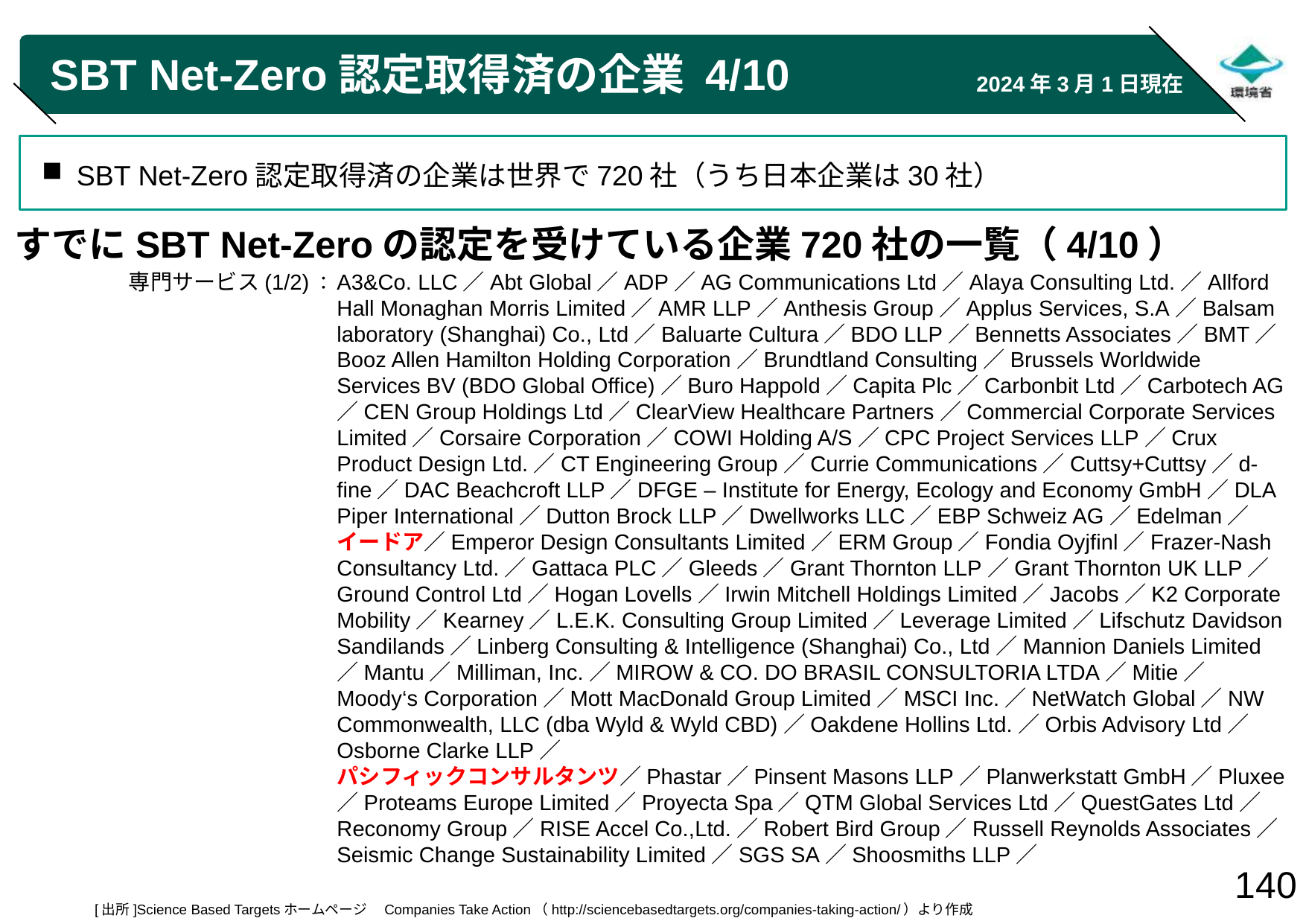

# SBT Net-Zero認定取得済の企業 4/10
2024年3月1日現在
SBT Net-Zero認定取得済の企業は世界で720社（うち日本企業は30社）
すでにSBT Net-Zeroの認定を受けている企業720社の一覧（4/10）
専門サービス(1/2)：

A3&Co. LLC／Abt Global／ADP／AG Communications Ltd／Alaya Consulting Ltd.／Allford Hall Monaghan Morris Limited／AMR LLP／Anthesis Group／Applus Services, S.A／Balsam laboratory (Shanghai) Co., Ltd／Baluarte Cultura／BDO LLP／Bennetts Associates／BMT／Booz Allen Hamilton Holding Corporation／Brundtland Consulting／Brussels Worldwide Services BV (BDO Global Office)／Buro Happold／Capita Plc／Carbonbit Ltd／Carbotech AG／CEN Group Holdings Ltd／ClearView Healthcare Partners／Commercial Corporate Services Limited／Corsaire Corporation／COWI Holding A/S／CPC Project Services LLP／Crux Product Design Ltd.／CT Engineering Group／Currie Communications／Cuttsy+Cuttsy／d-fine／DAC Beachcroft LLP／DFGE – Institute for Energy, Ecology and Economy GmbH／DLA Piper International／Dutton Brock LLP／Dwellworks LLC／EBP Schweiz AG／Edelman／イードア／Emperor Design Consultants Limited／ERM Group／Fondia Oyjfinl／Frazer-Nash Consultancy Ltd.／Gattaca PLC／Gleeds／Grant Thornton LLP／Grant Thornton UK LLP／Ground Control Ltd／Hogan Lovells／Irwin Mitchell Holdings Limited／Jacobs／K2 Corporate Mobility／Kearney／L.E.K. Consulting Group Limited／Leverage Limited／Lifschutz Davidson Sandilands／Linberg Consulting & Intelligence (Shanghai) Co., Ltd／Mannion Daniels Limited／Mantu／Milliman, Inc.／MIROW & CO. DO BRASIL CONSULTORIA LTDA／Mitie／Moody‘s Corporation／Mott MacDonald Group Limited／MSCI Inc.／NetWatch Global／NW Commonwealth, LLC (dba Wyld & Wyld CBD)／Oakdene Hollins Ltd.／Orbis Advisory Ltd／Osborne Clarke LLP／
パシフィックコンサルタンツ／Phastar／Pinsent Masons LLP／Planwerkstatt GmbH／Pluxee／Proteams Europe Limited／Proyecta Spa／QTM Global Services Ltd／QuestGates Ltd／Reconomy Group／RISE Accel Co.,Ltd.／Robert Bird Group／Russell Reynolds Associates／Seismic Change Sustainability Limited／SGS SA／Shoosmiths LLP／
[出所]Science Based Targetsホームページ　Companies Take Action（http://sciencebasedtargets.org/companies-taking-action/）より作成